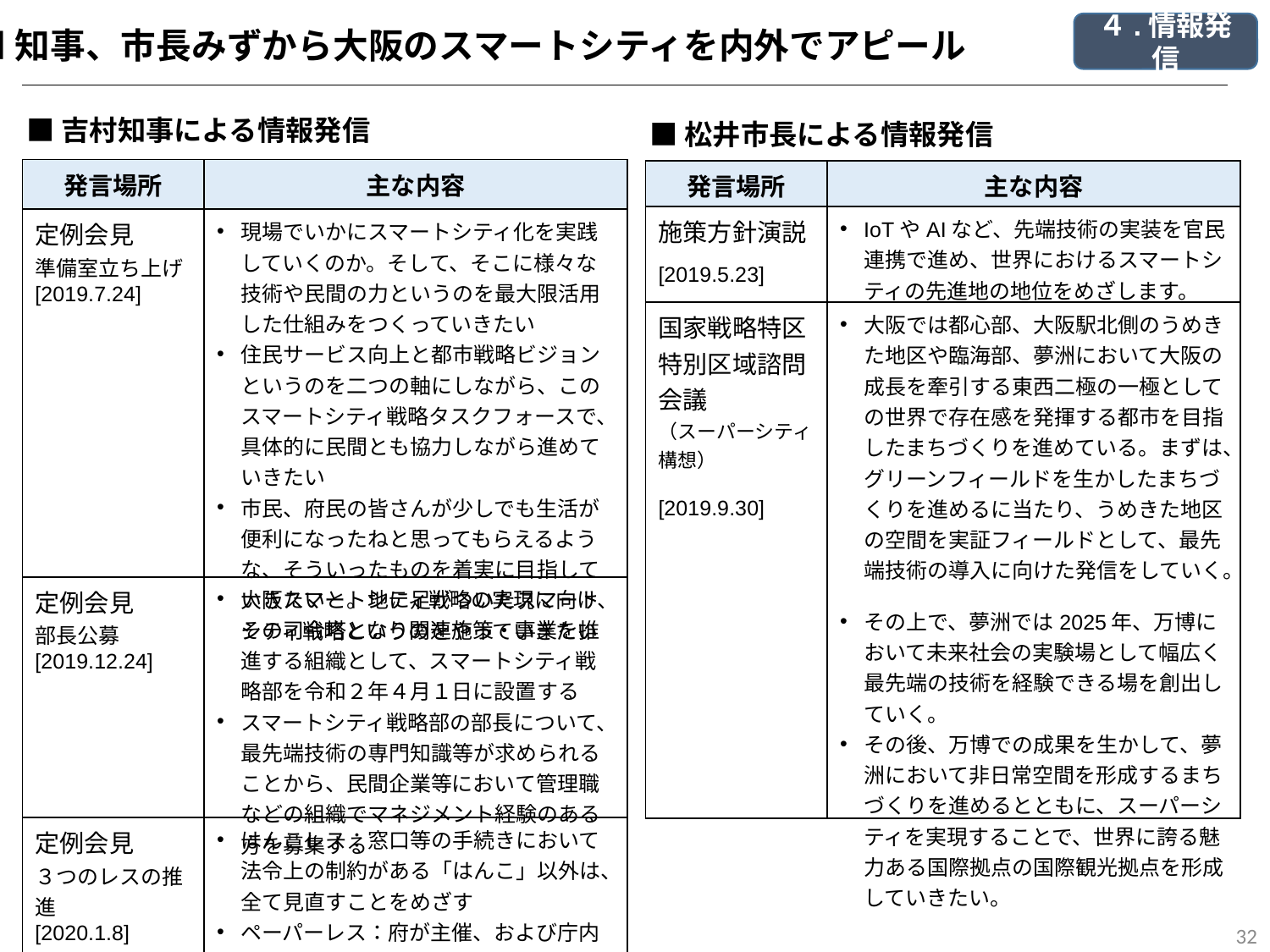

４.情報発信
■知事、市長みずから大阪のスマートシティを内外でアピール
■吉村知事による情報発信
■松井市長による情報発信
| 発言場所 | 主な内容 |
| --- | --- |
| 定例会見 準備室立ち上げ [2019.7.24] | 現場でいかにスマートシティ化を実践していくのか。そして、そこに様々な技術や民間の力というのを最大限活用した仕組みをつくっていきたい 住民サービス向上と都市戦略ビジョンというのを二つの軸にしながら、このスマートシティ戦略タスクフォースで、具体的に民間とも協力しながら進めていきたい 市民、府民の皆さんが少しでも生活が便利になったねと思ってもらえるような、そういったものを着実に目指していきたいと。地に足がついたスマートシティ戦略というのをやっていきたい |
| 定例会見 部長公募 [2019.12.24] | 大阪スマートシティ戦略の実現に向け、その司令塔となり関連施策・事業を推進する組織として、スマートシティ戦略部を令和２年４月１日に設置する スマートシティ戦略部の部長について、最先端技術の専門知識等が求められることから、民間企業等において管理職などの組織でマネジメント経験のある方を募集する |
| 定例会見 ３つのレスの推進 [2020.1.8] | はんこレス：窓口等の手続きにおいて法令上の制約がある「はんこ」以外は、全て見直すことをめざす ペーパーレス：府が主催、および庁内で実施する全ての会議、打合せでのペーパーレス化をめざす キャッシュレスの先進都市をめざす |
| 発言場所 | 主な内容 |
| --- | --- |
| 施策方針演説 [2019.5.23] | IoTやAIなど、先端技術の実装を官民連携で進め、世界におけるスマートシティの先進地の地位をめざします。 |
| 国家戦略特区 特別区域諮問会議 （スーパーシティ構想） [2019.9.30] | 大阪では都心部、大阪駅北側のうめきた地区や臨海部、夢洲において大阪の成長を牽引する東西二極の一極としての世界で存在感を発揮する都市を目指したまちづくりを進めている。まずは、グリーンフィールドを生かしたまちづくりを進めるに当たり、うめきた地区の空間を実証フィールドとして、最先端技術の導入に向けた発信をしていく。 その上で、夢洲では2025年、万博において未来社会の実験場として幅広く最先端の技術を経験できる場を創出していく。 その後、万博での成果を生かして、夢洲において非日常空間を形成するまちづくりを進めるとともに、スーパーシティを実現することで、世界に誇る魅力ある国際拠点の国際観光拠点を形成していきたい。 |
32